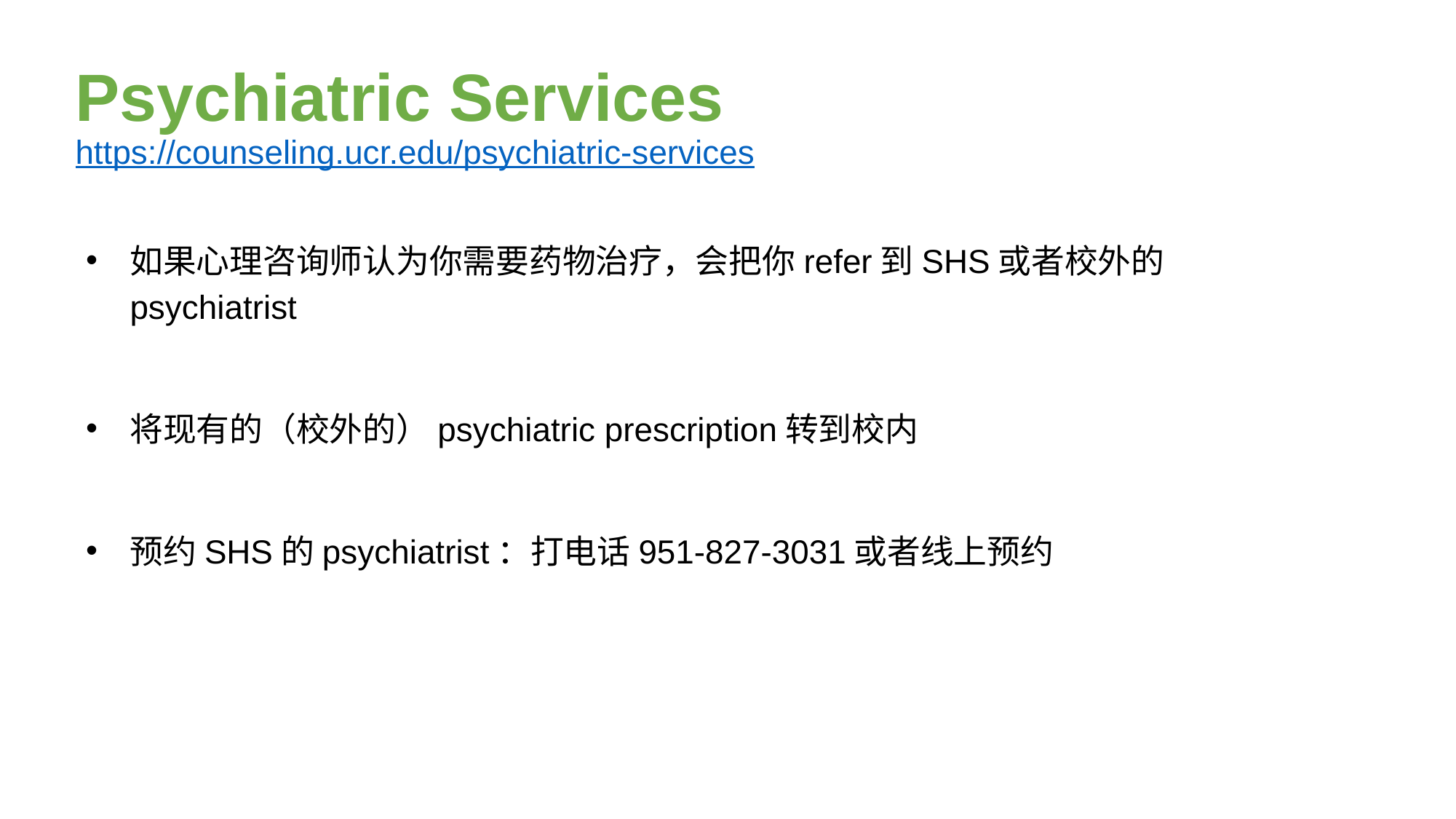

# Psychiatric Services https://counseling.ucr.edu/psychiatric-services
如果心理咨询师认为你需要药物治疗，会把你refer到SHS或者校外的psychiatrist

将现有的（校外的）psychiatric prescription转到校内

预约SHS的psychiatrist：打电话951-827-3031或者线上预约